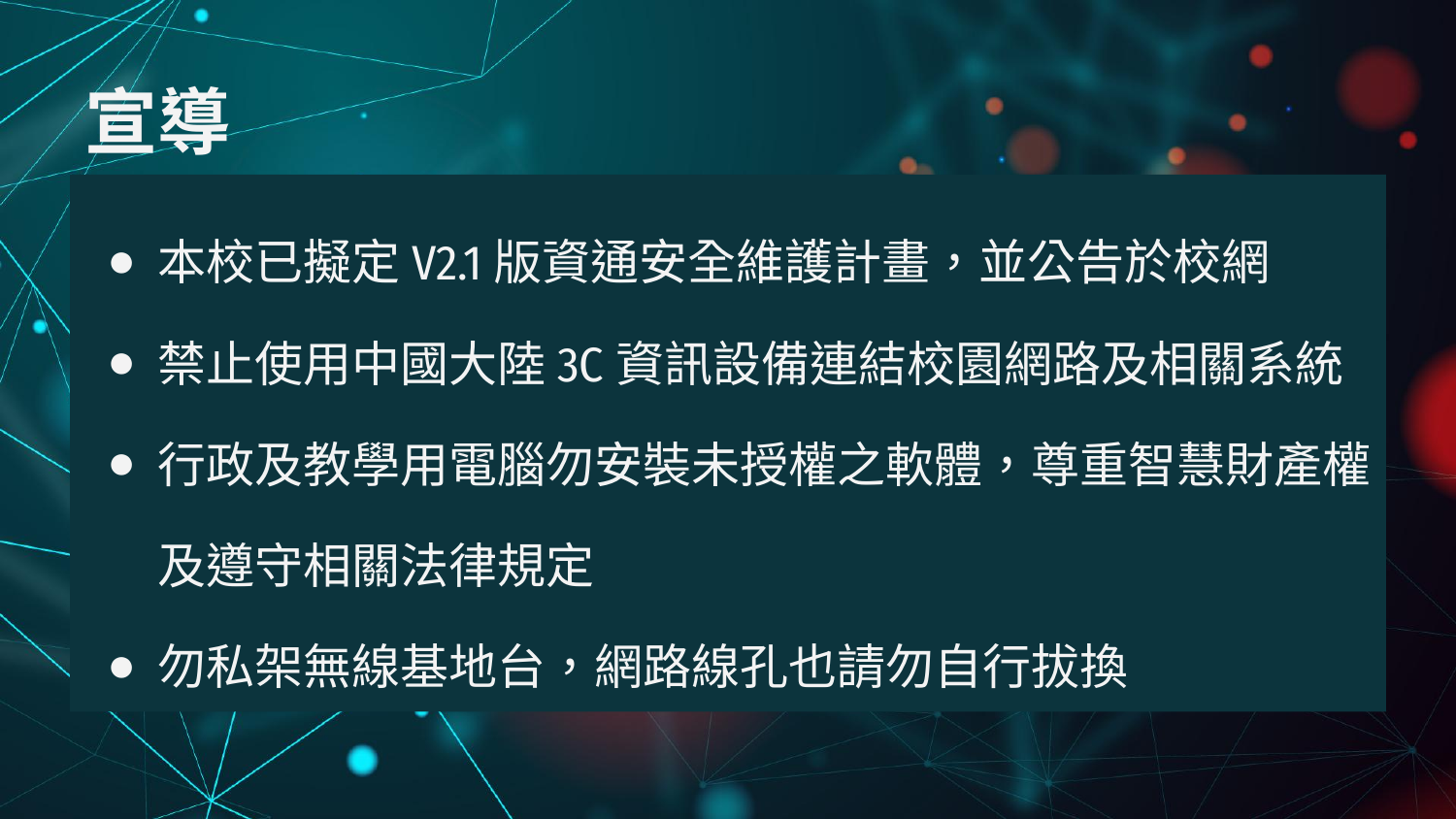

# 宣導
本校已擬定V2.1版資通安全維護計畫，並公告於校網
禁止使用中國大陸3C資訊設備連結校園網路及相關系統
行政及教學用電腦勿安裝未授權之軟體，尊重智慧財產權及遵守相關法律規定
勿私架無線基地台，網路線孔也請勿自行拔換